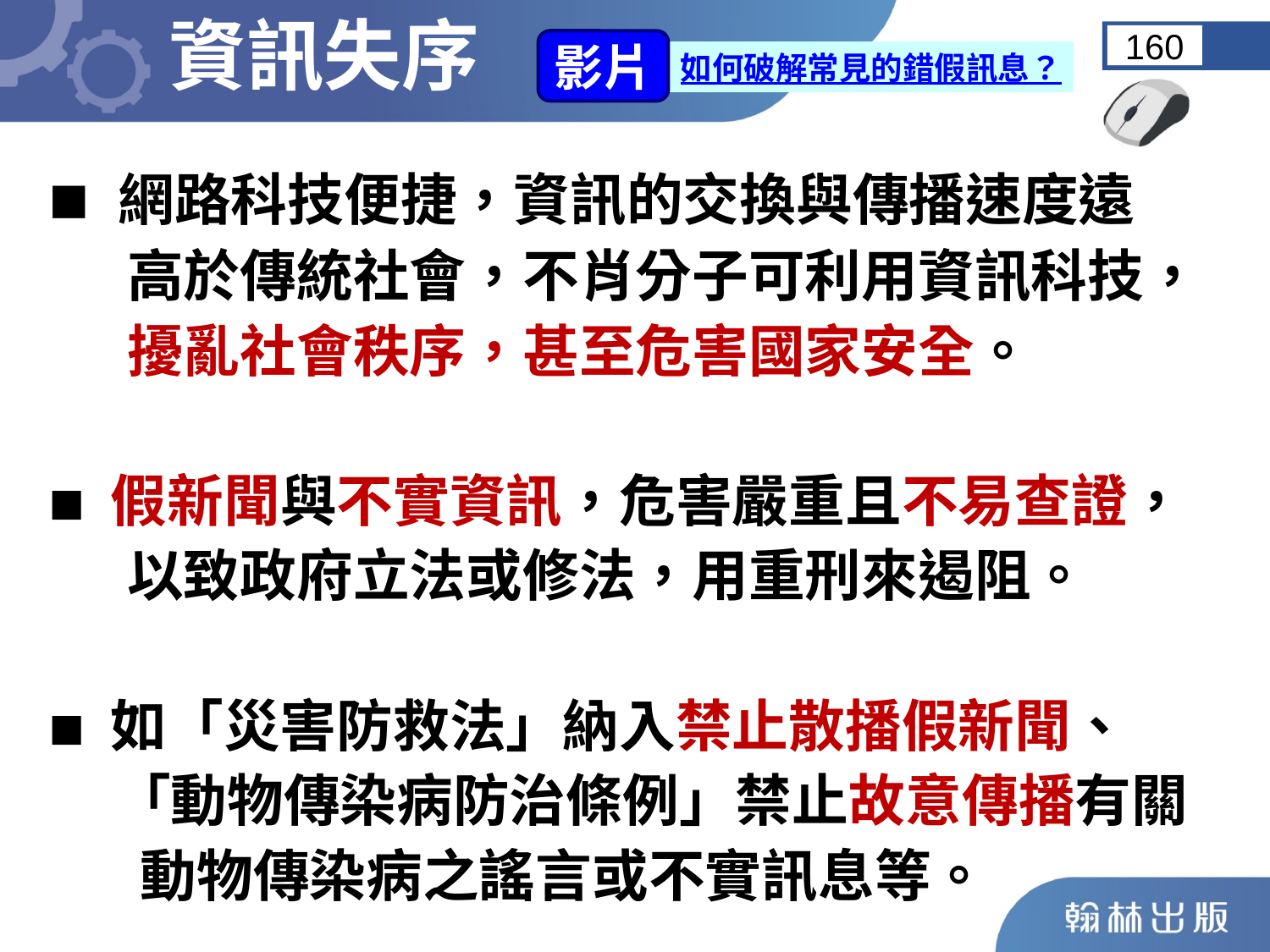

資訊失序

160
影片
如何破解常見的錯假訊息？
◼︎ 網路科技便捷，資訊的交換與傳播速度遠
     高於傳統社會，不肖分子可利用資訊科技，
     擾亂社會秩序，甚至危害國家安全。

◼︎ 假新聞與不實資訊，危害嚴重且不易查證，
     以致政府立法或修法，用重刑來遏阻。

◼︎ 如「災害防救法」納入禁止散播假新聞、
    「動物傳染病防治條例」禁止故意傳播有關
      動物傳染病之謠言或不實訊息等。